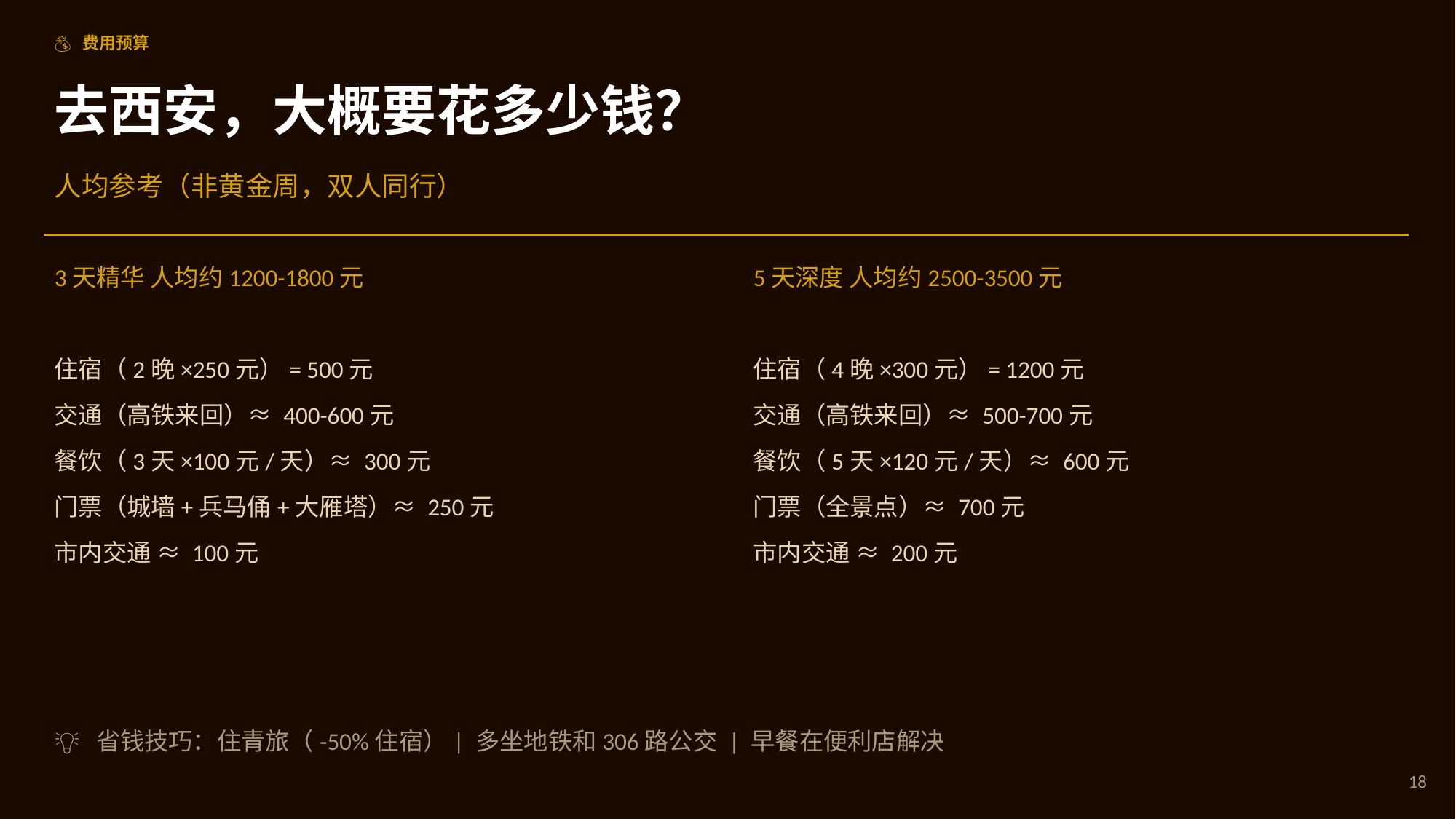

💰  费用预算
去西安，大概要花多少钱？
人均参考（非黄金周，双人同行）
3天精华 人均约1200-1800元
5天深度 人均约2500-3500元

住宿（2晚×250元）= 500元
住宿（4晚×300元）= 1200元
交通（高铁来回）≈ 400-600元
交通（高铁来回）≈ 500-700元
餐饮（3天×100元/天）≈ 300元
餐饮（5天×120元/天）≈ 600元
门票（城墙+兵马俑+大雁塔）≈ 250元
门票（全景点）≈ 700元
市内交通 ≈ 100元
市内交通 ≈ 200元
💡  省钱技巧：住青旅（-50%住宿）| 多坐地铁和306路公交 | 早餐在便利店解决
18